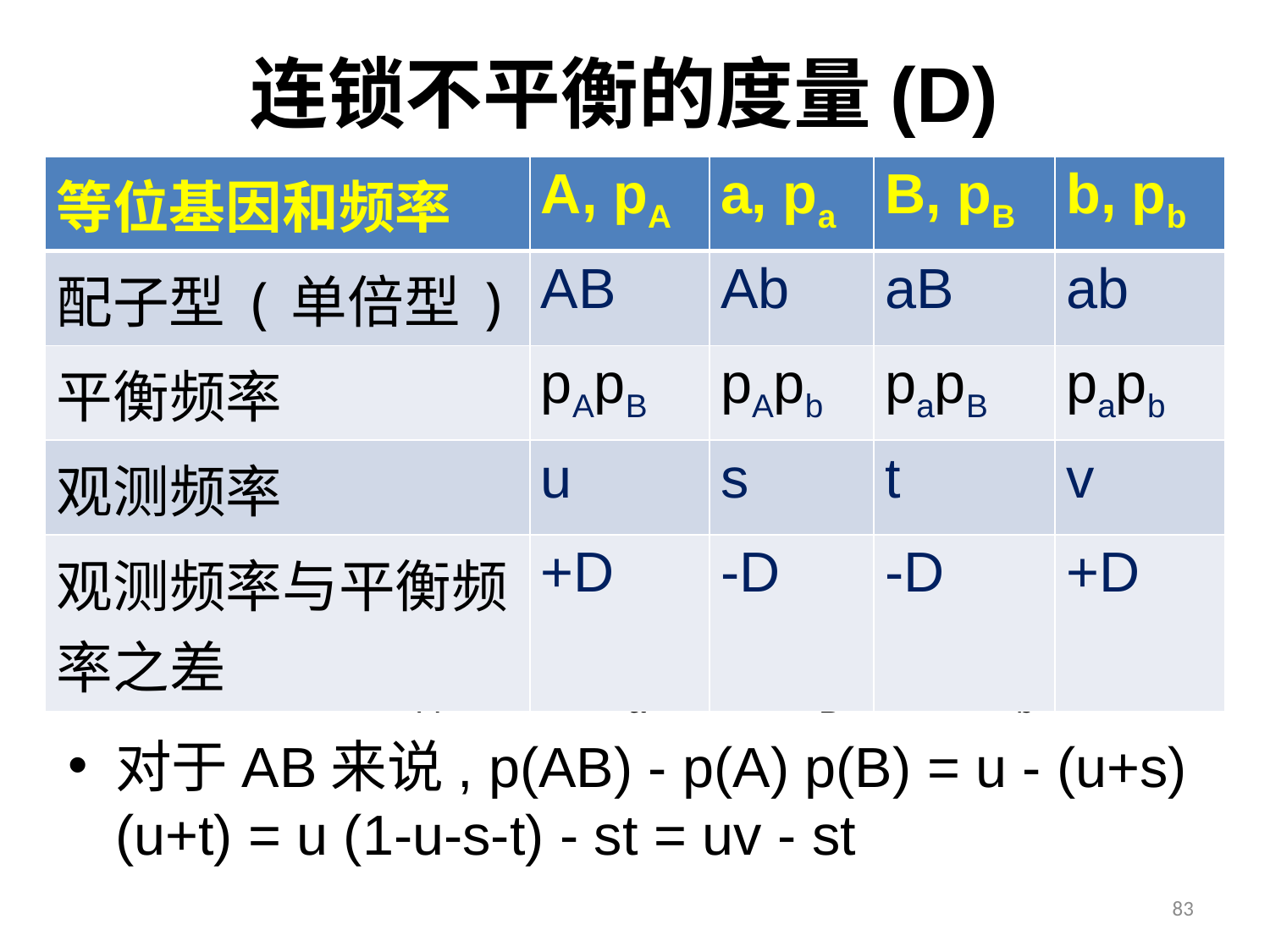

# 连锁不平衡的度量(D)
| 等位基因和频率 | A, pA | a, pa | B, pB | b, pb |
| --- | --- | --- | --- | --- |
| 配子型(单倍型) | AB | Ab | aB | ab |
| 平衡频率 | pApB | pApb | papB | papb |
| 观测频率 | u | s | t | v |
| 观测频率与平衡频率之差 | +D | -D | -D | +D |

基因频率: pA=u+s; pa=t+v; pB=u+t; pb=s+v.
对于AB来说, p(AB) - p(A) p(B) = u - (u+s) (u+t) = u (1-u-s-t) - st = uv - st
83